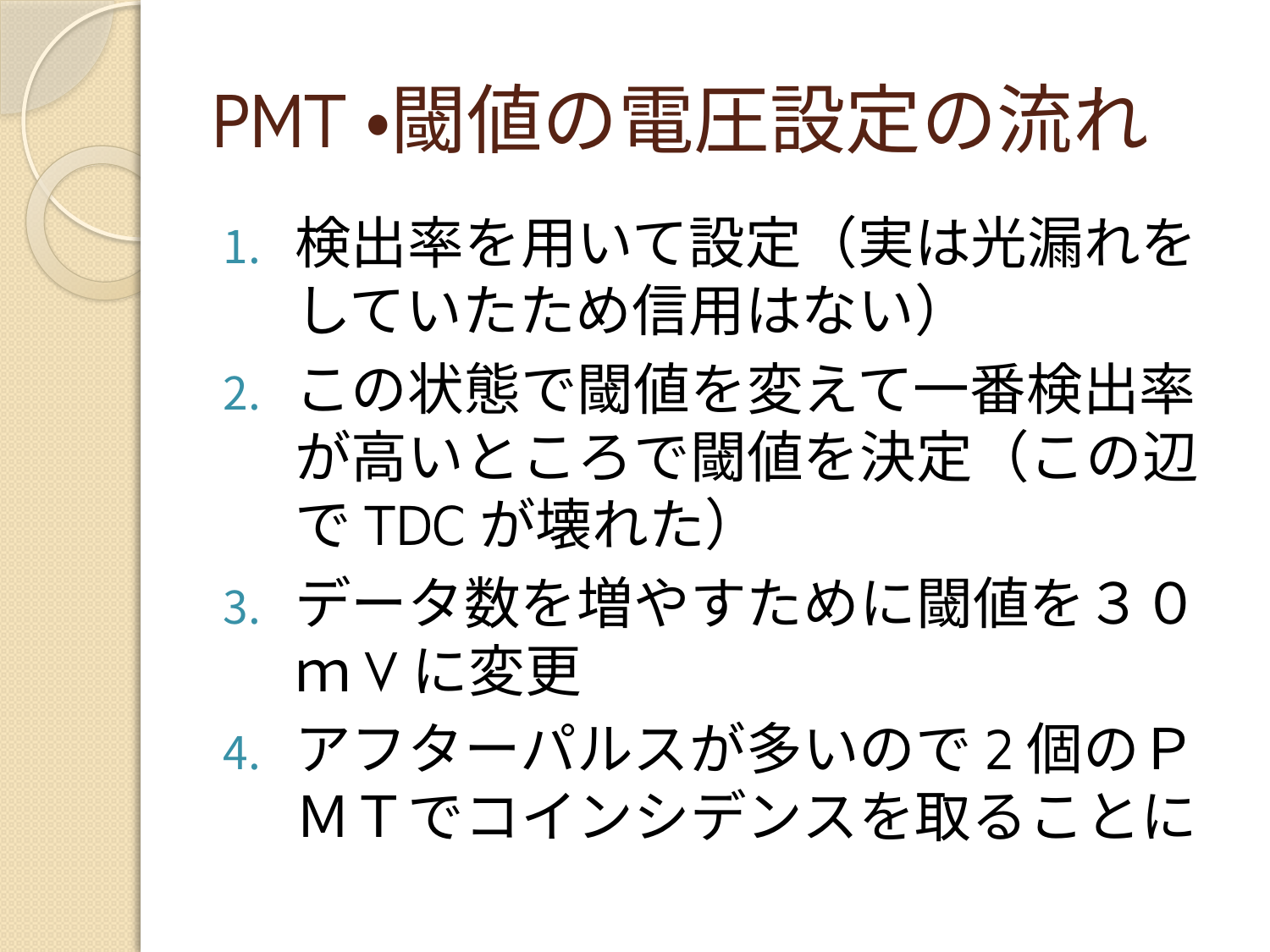

# PMT・閾値の電圧設定の流れ
検出率を用いて設定（実は光漏れをしていたため信用はない）
この状態で閾値を変えて一番検出率が高いところで閾値を決定（この辺でTDCが壊れた）
データ数を増やすために閾値を３０ｍVに変更
アフターパルスが多いので2個のＰＭＴでコインシデンスを取ることに